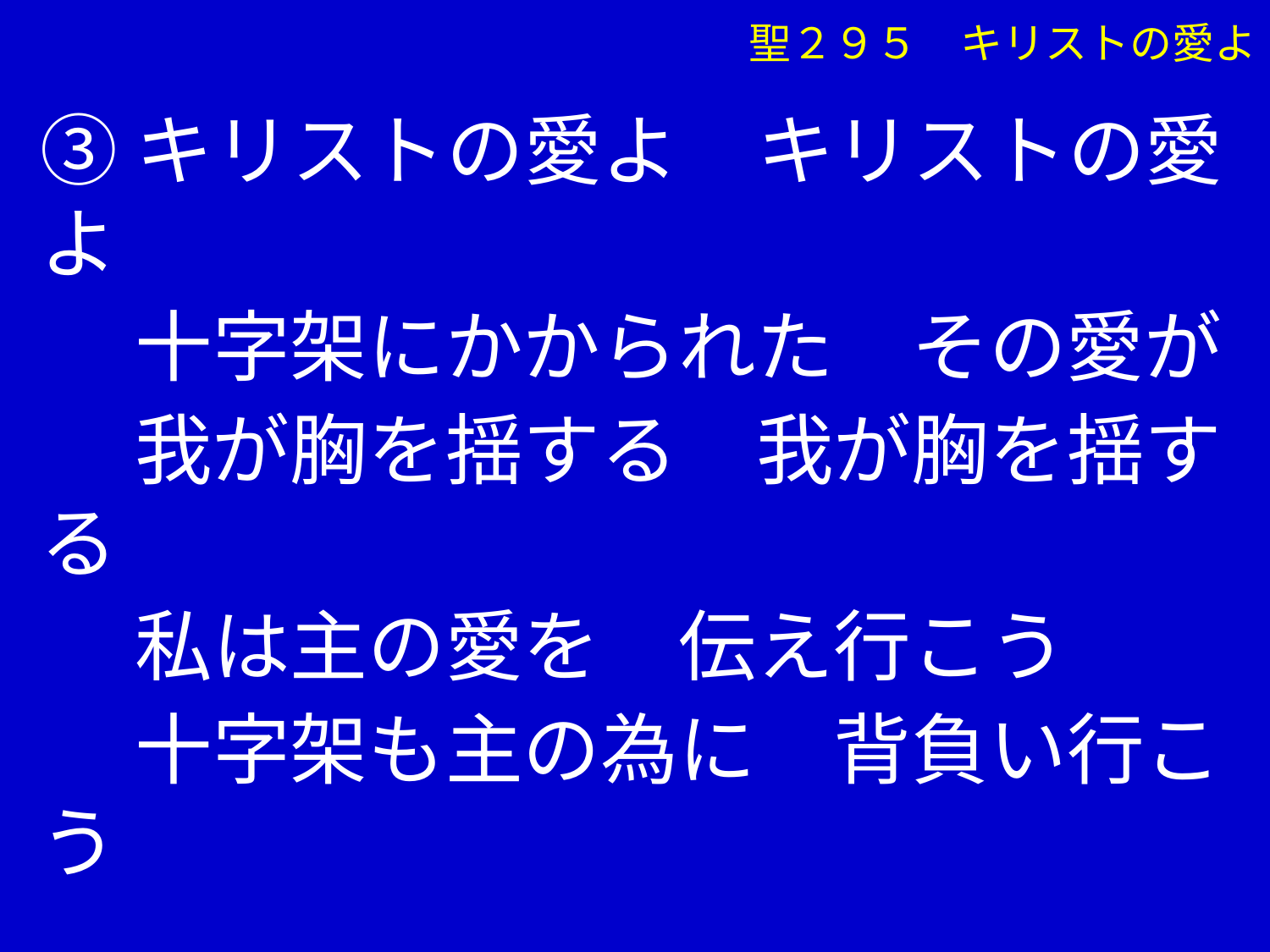

③キリストの愛よ　キリストの愛よ
　 十字架にかかられた　その愛が
　 我が胸を揺する　我が胸を揺する
　 私は主の愛を　伝え行こう
　 十字架も主の為に　背負い行こう

聖２９５　キリストの愛よ